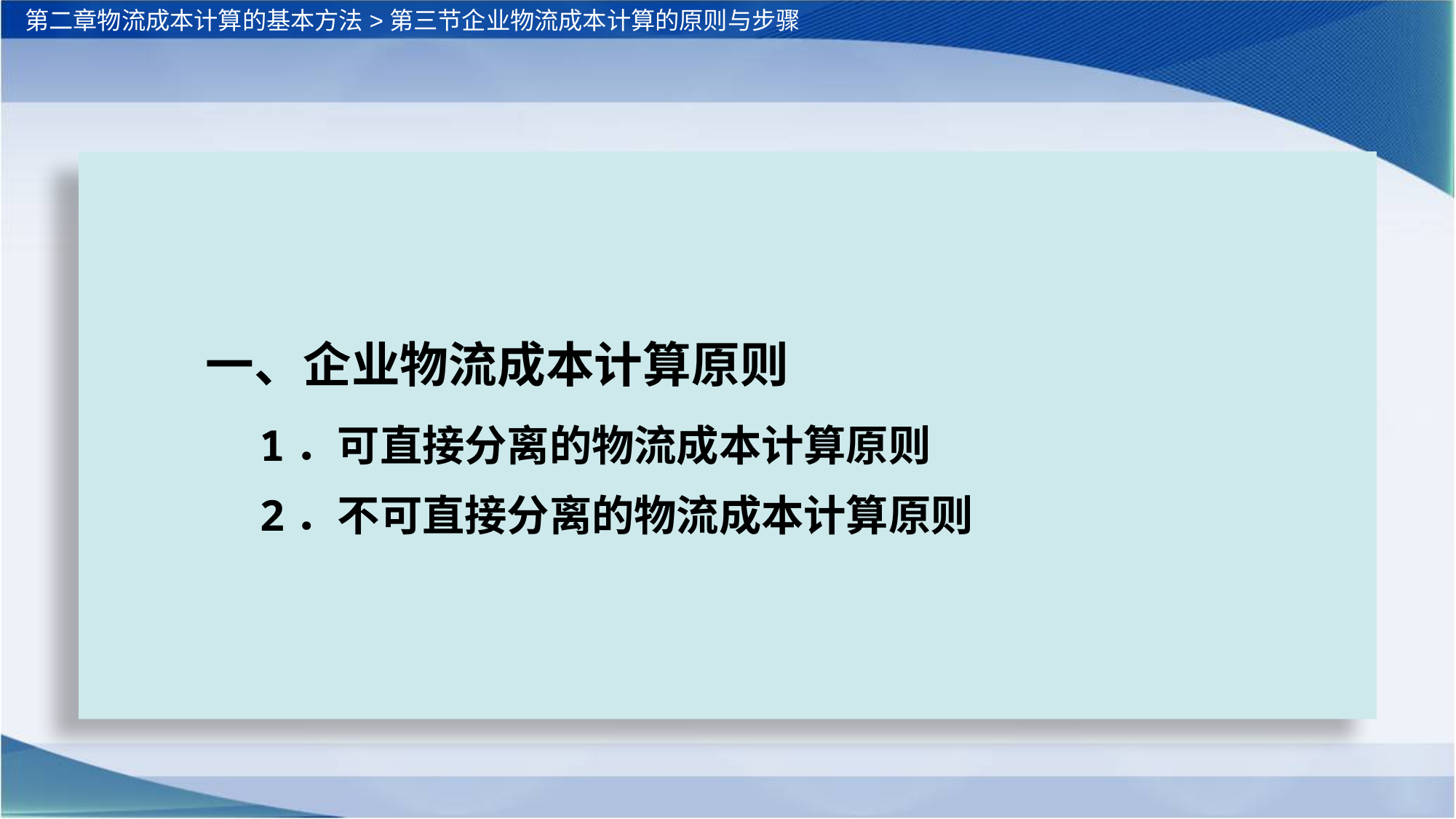

第二章物流成本计算的基本方法>第三节企业物流成本计算的原则与步骤
一、企业物流成本计算原则
1．可直接分离的物流成本计算原则
2．不可直接分离的物流成本计算原则